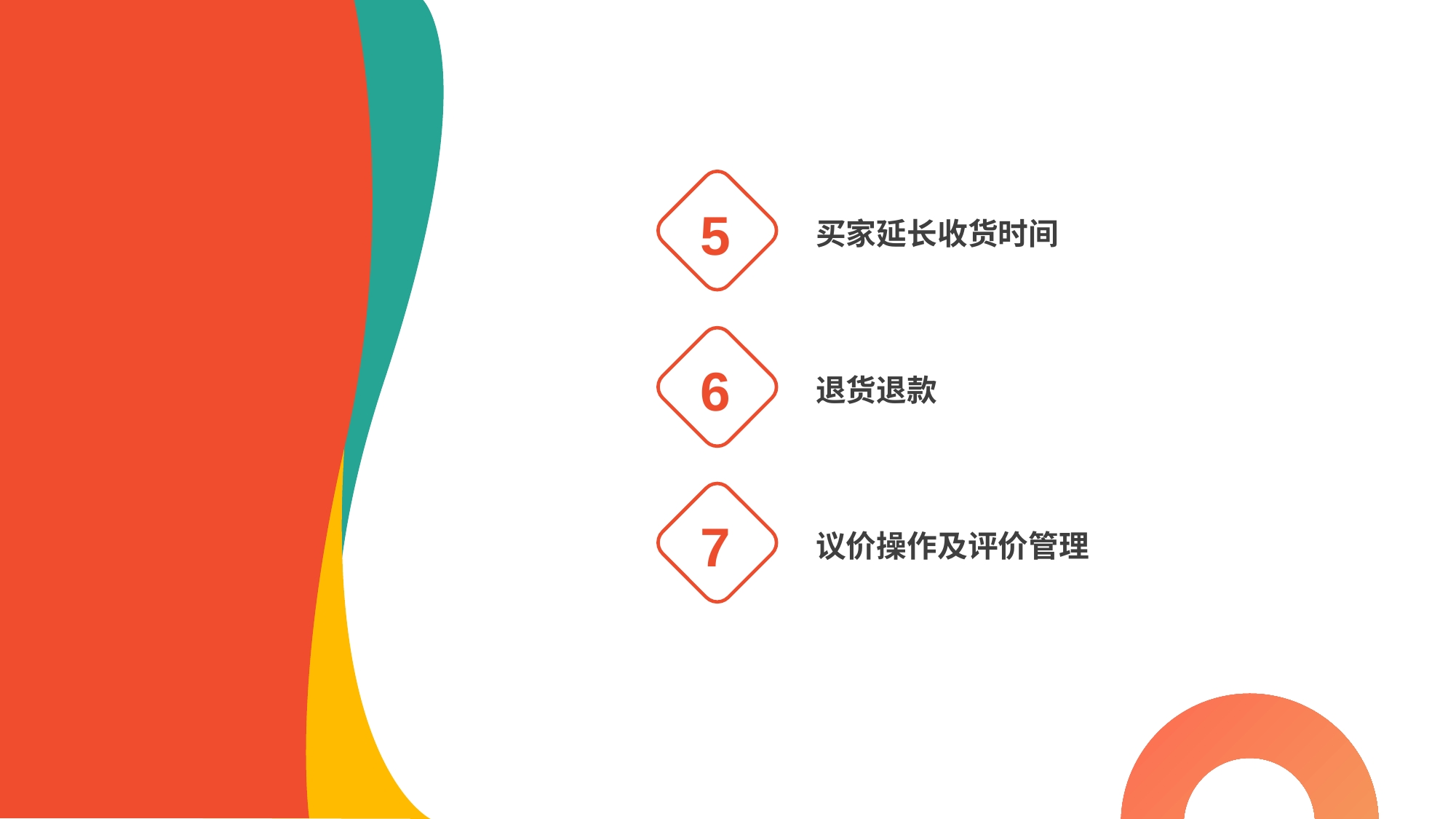

5
Contents
买家延长收货时间

6
退货退款

7
议价操作及评价管理